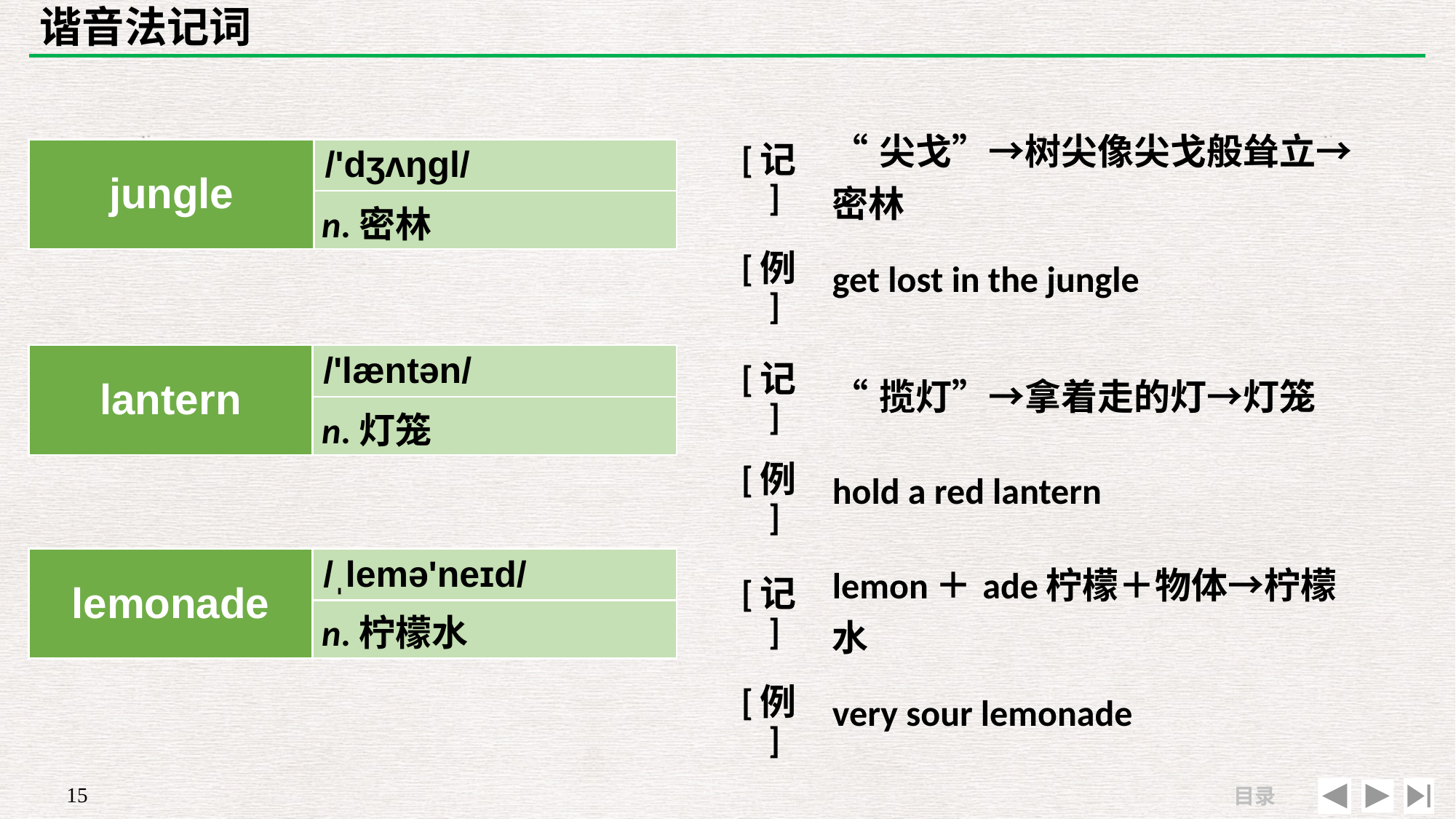

# 谐音法记词

| [记] | “尖戈”→树尖像尖戈般耸立→密林 |
| --- | --- |
| [例] | get lost in the jungle |
| jungle | /'dʒʌŋɡl/ |
| --- | --- |
|  |  |
n.密林
| [记] | “揽灯”→拿着走的灯→灯笼 |
| --- | --- |
| [例] | hold a red lantern |
| lantern | /'læntən/ |
| --- | --- |
|  |  |
n.灯笼
| lemonade | /ˌlemə'neɪd/ |
| --- | --- |
|  |  |
| [记] | lemon＋ade柠檬＋物体→柠檬水 |
| --- | --- |
| [例] | very sour lemonade |
n.柠檬水